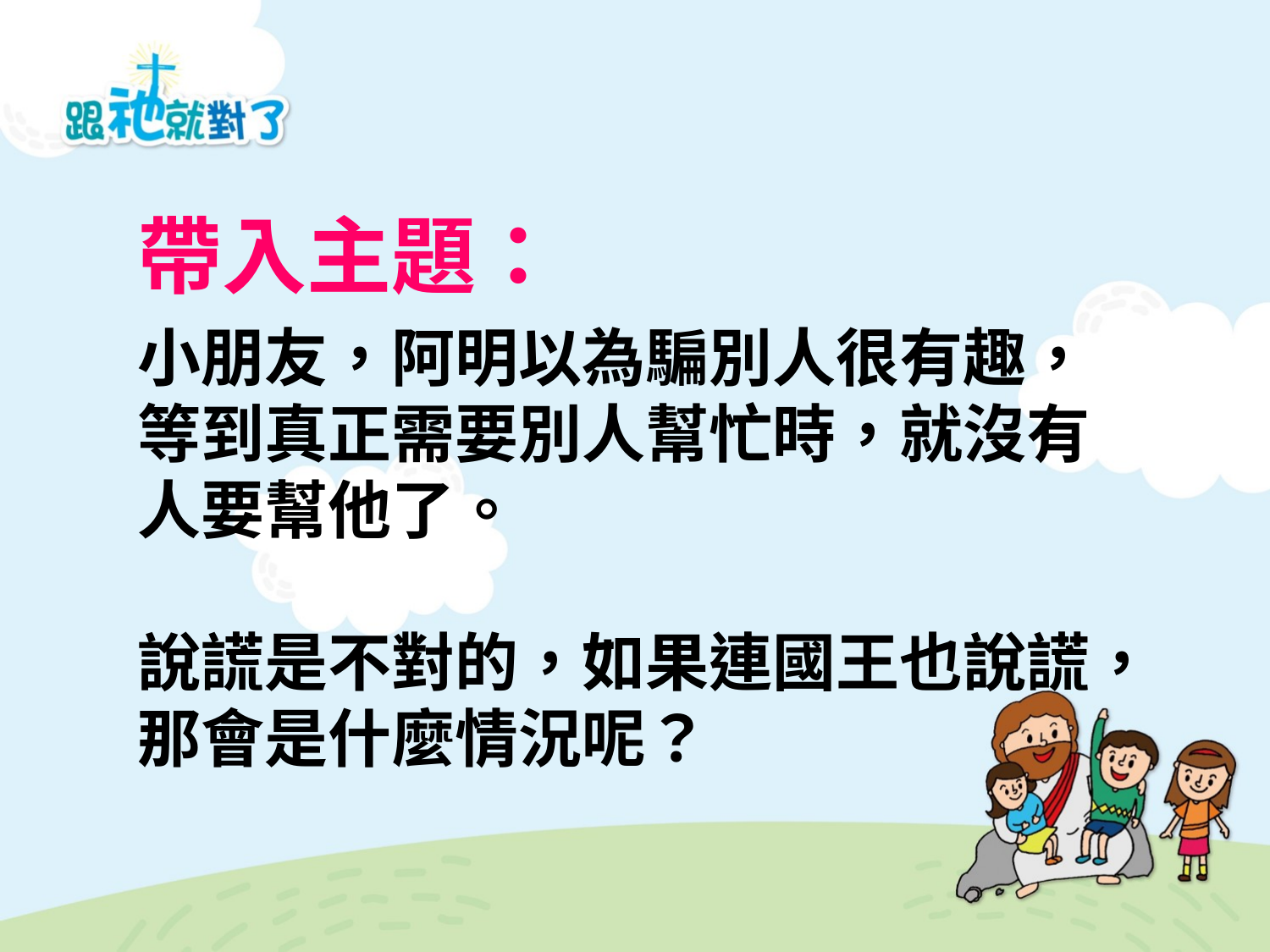

帶入主題：
小朋友，阿明以為騙別人很有趣，等到真正需要別人幫忙時，就沒有人要幫他了。

說謊是不對的，如果連國王也說謊，那會是什麼情況呢？